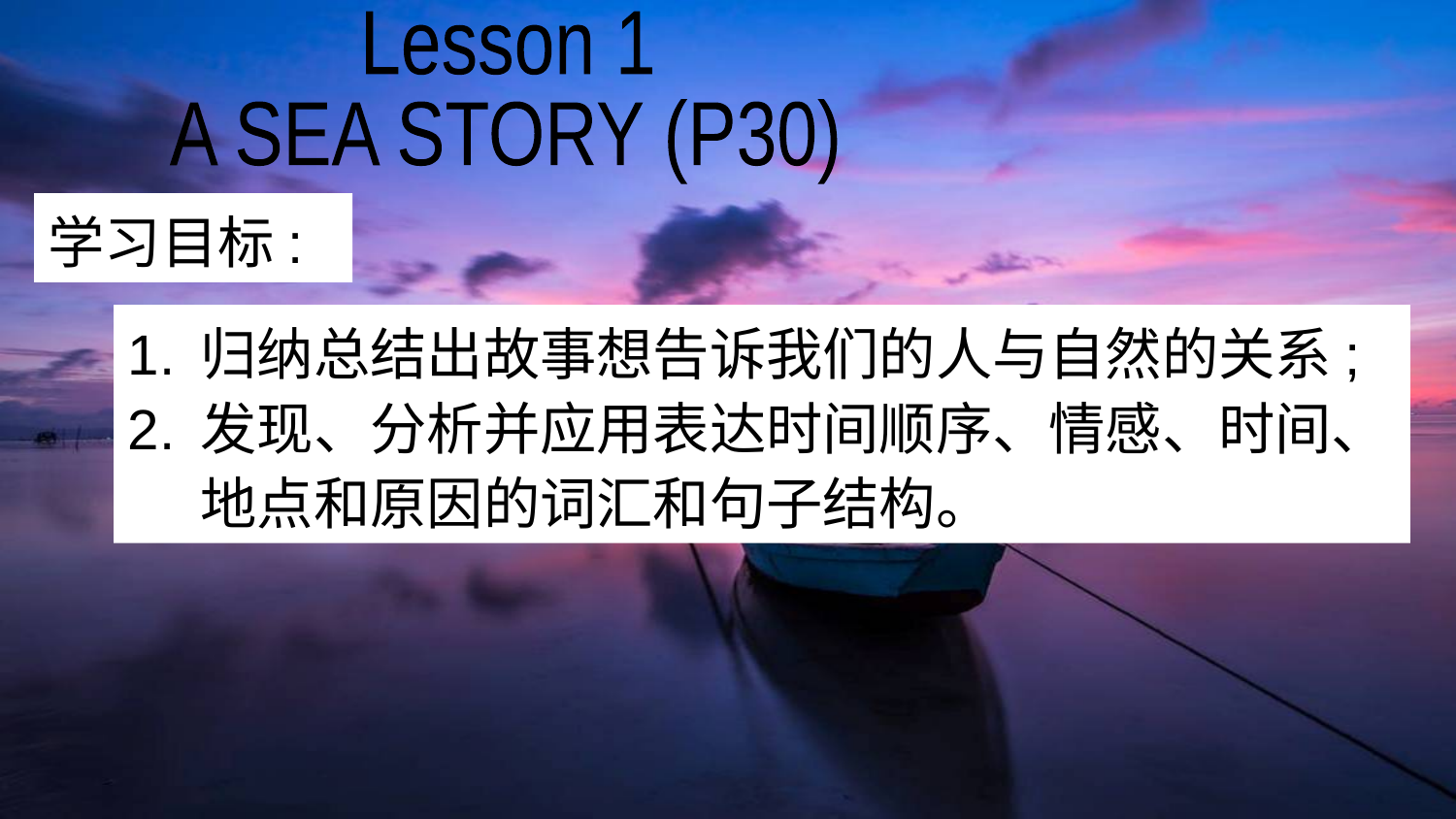

Lesson 1
A SEA STORY (P30)
学习目标:
归纳总结出故事想告诉我们的人与自然的关系;
发现、分析并应用表达时间顺序、情感、时间、地点和原因的词汇和句子结构。